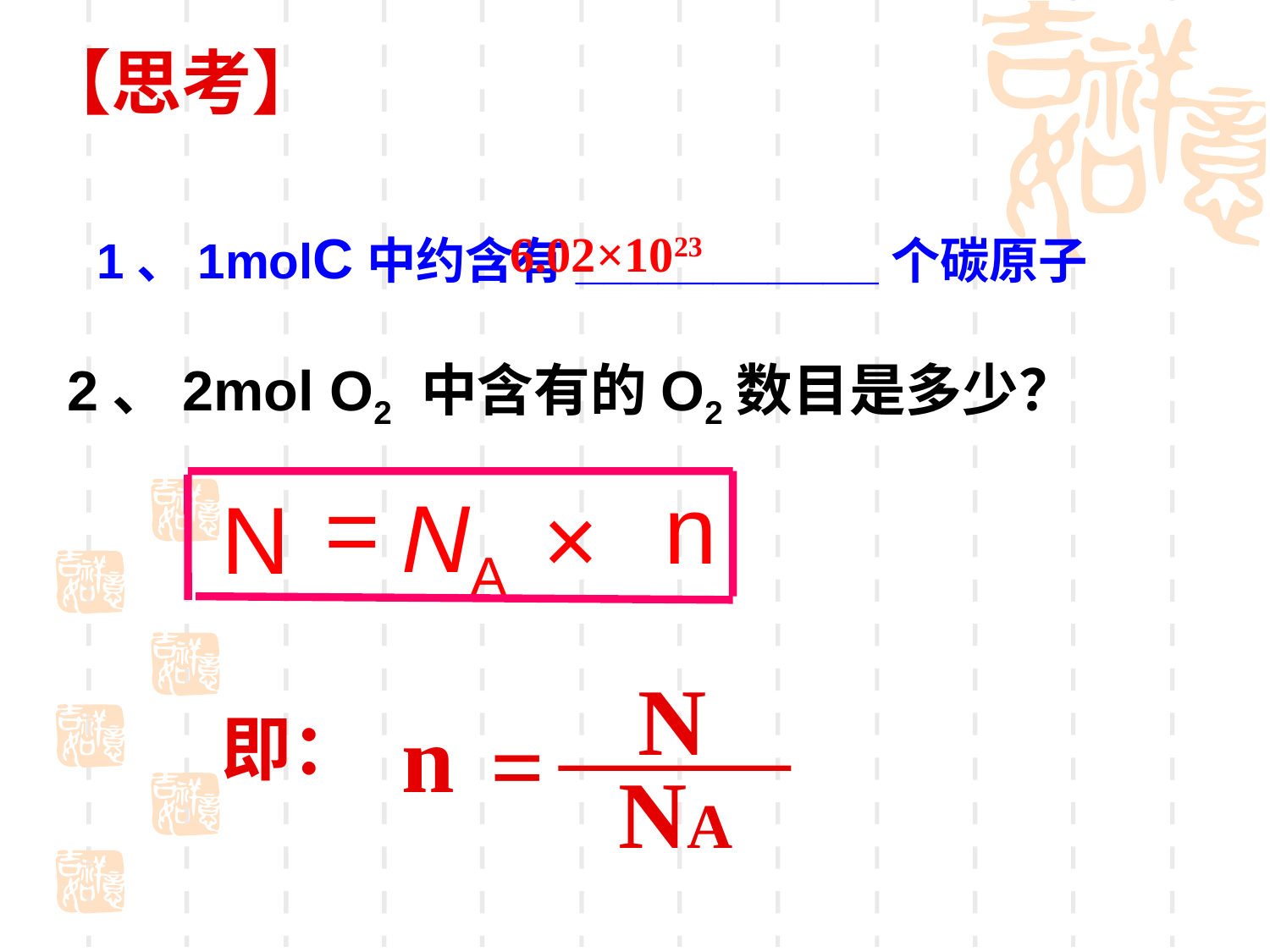

【思考】
1、1molC中约含有___________个碳原子

6.02×1023

2、2mol O2 中含有的O2数目是多少？

 =
 n

NA

N
×

N
n
即：
=
NA